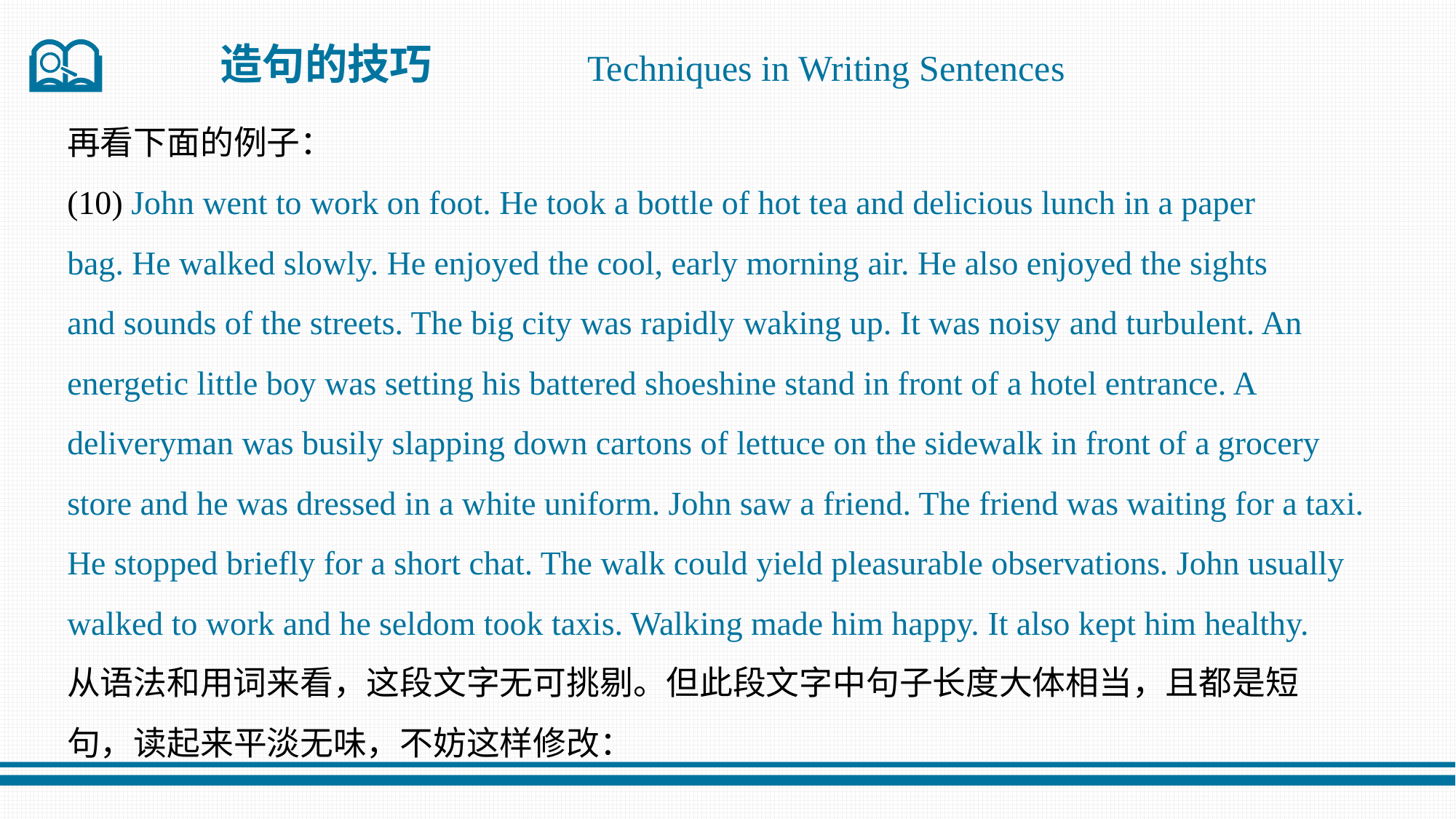

造句的技巧
Techniques in Writing Sentences
再看下面的例子：
(10) John went to work on foot. He took a bottle of hot tea and delicious lunch in a paper
bag. He walked slowly. He enjoyed the cool, early morning air. He also enjoyed the sights
and sounds of the streets. The big city was rapidly waking up. It was noisy and turbulent. An
energetic little boy was setting his battered shoeshine stand in front of a hotel entrance. A
deliveryman was busily slapping down cartons of lettuce on the sidewalk in front of a grocery
store and he was dressed in a white uniform. John saw a friend. The friend was waiting for a taxi.
He stopped briefly for a short chat. The walk could yield pleasurable observations. John usually
walked to work and he seldom took taxis. Walking made him happy. It also kept him healthy.
从语法和用词来看，这段文字无可挑剔。但此段文字中句子长度大体相当，且都是短
句，读起来平淡无味，不妨这样修改：